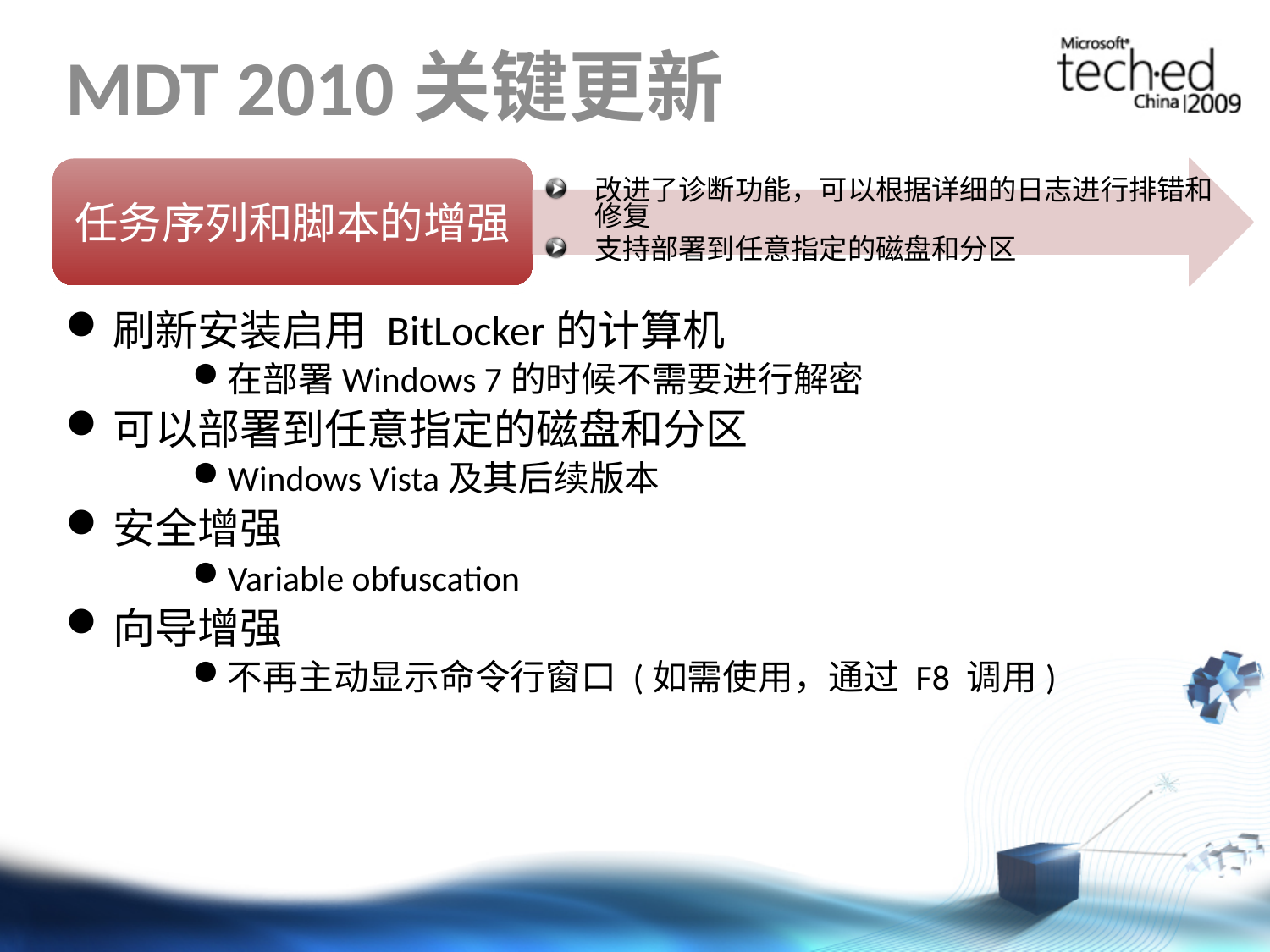

# MDT 2010关键更新
任务序列和脚本的增强
改进了诊断功能，可以根据详细的日志进行排错和修复
支持部署到任意指定的磁盘和分区
刷新安装启用 BitLocker的计算机
在部署Windows 7的时候不需要进行解密
可以部署到任意指定的磁盘和分区
Windows Vista及其后续版本
安全增强
Variable obfuscation
向导增强
不再主动显示命令行窗口 (如需使用，通过 F8 调用)